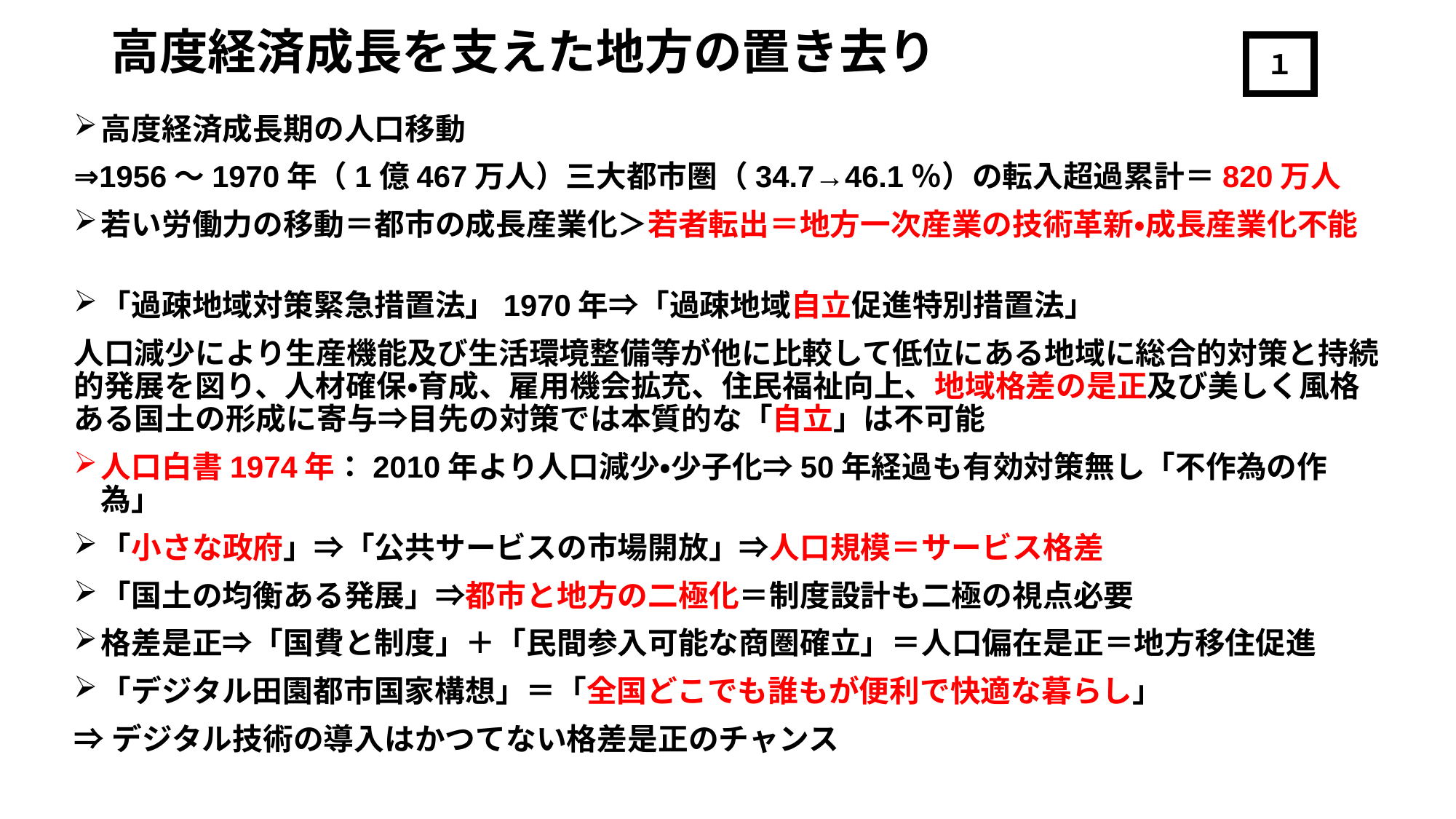

# 高度経済成長を支えた地方の置き去り

１
高度経済成長期の人口移動
⇒1956～1970年（1億467万人）三大都市圏（34.7→46.1％）の転入超過累計＝820万人
若い労働力の移動＝都市の成長産業化＞若者転出＝地方一次産業の技術革新・成長産業化不能
「過疎地域対策緊急措置法」1970年⇒「過疎地域自立促進特別措置法」
人口減少により生産機能及び生活環境整備等が他に比較して低位にある地域に総合的対策と持続的発展を図り、人材確保・育成、雇用機会拡充、住民福祉向上、地域格差の是正及び美しく風格ある国土の形成に寄与⇒目先の対策では本質的な「自立」は不可能
人口白書1974年：2010年より人口減少・少子化⇒50年経過も有効対策無し「不作為の作為」
「小さな政府」⇒「公共サービスの市場開放」⇒人口規模＝サービス格差
「国土の均衡ある発展」⇒都市と地方の二極化＝制度設計も二極の視点必要
格差是正⇒「国費と制度」＋「民間参入可能な商圏確立」＝人口偏在是正＝地方移住促進
「デジタル田園都市国家構想」＝「全国どこでも誰もが便利で快適な暮らし」
⇒デジタル技術の導入はかつてない格差是正のチャンス